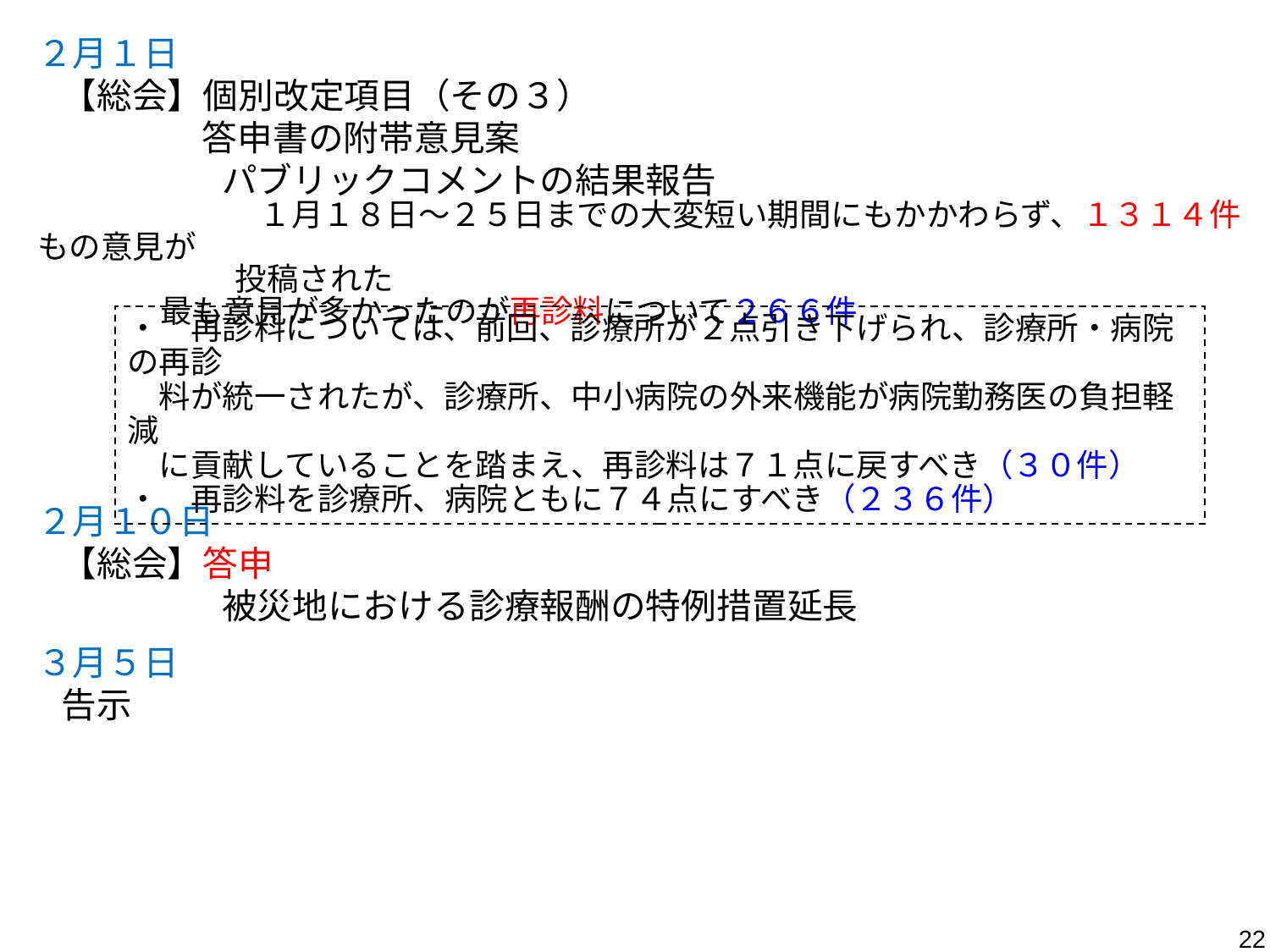

２月１日
  【総会】個別改定項目（その３）
　　　　   答申書の附帯意見案
　　　　　 パブリックコメントの結果報告
　　　　　　　１月１８日～２５日までの大変短い期間にもかかわらず、１３１４件もの意見が
　　　　　　 投稿された
                最も意見が多かったのが再診料について２６６件

２月１０日
  【総会】答申
　　　　　 被災地における診療報酬の特例措置延長
３月５日
  告示

・　再診料については、前回、診療所が２点引き下げられ、診療所・病院の再診
　料が統一されたが、診療所、中小病院の外来機能が病院勤務医の負担軽減
　に貢献していることを踏まえ、再診料は７１点に戻すべき（３０件）
・　再診料を診療所、病院ともに７４点にすべき（２３６件）
22